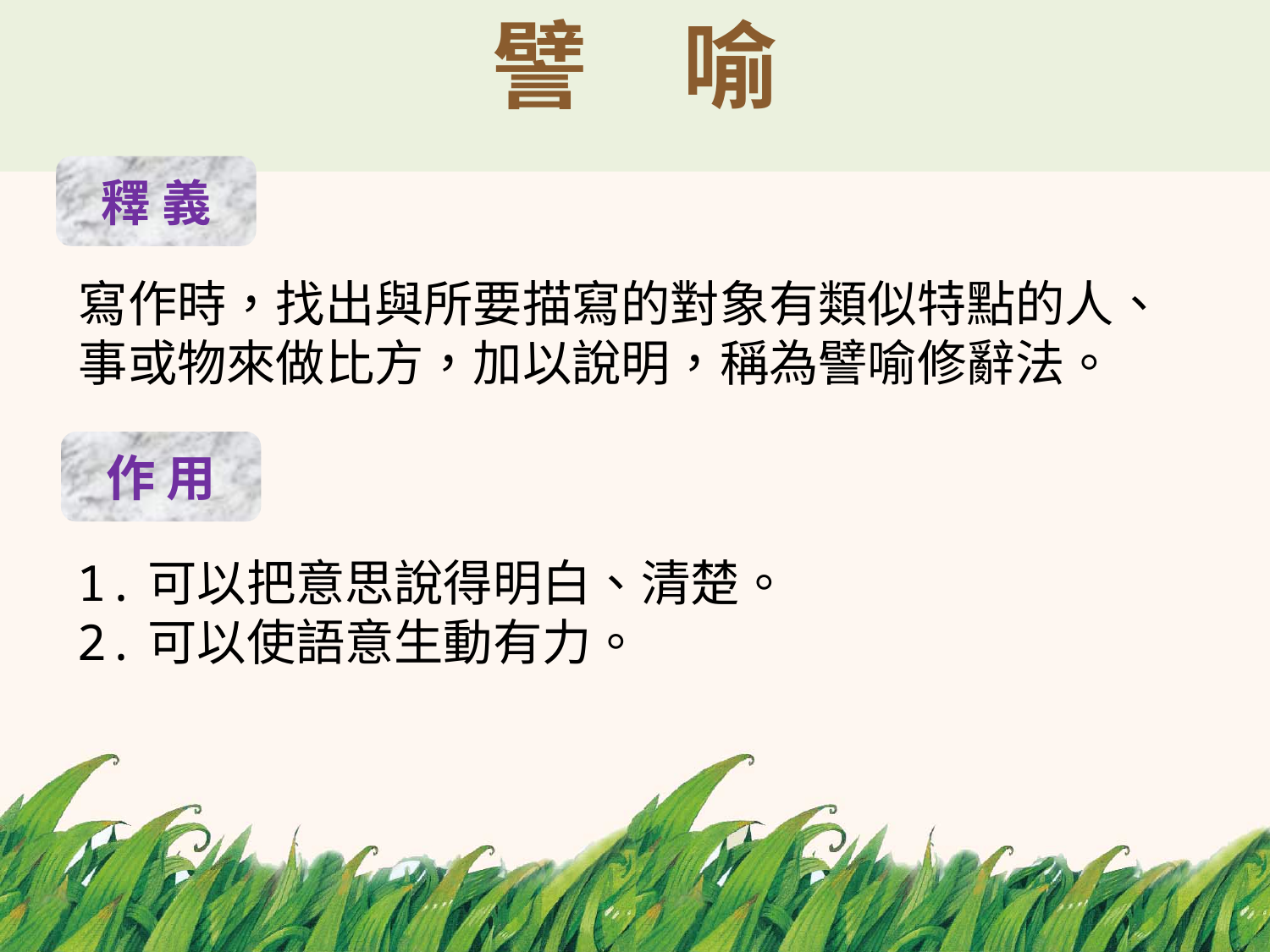

# 譬　喻
釋 義
寫作時，找出與所要描寫的對象有類似特點的人、事或物來做比方，加以說明，稱為譬喻修辭法。
作 用
1.可以把意思說得明白、清楚。
2.可以使語意生動有力。